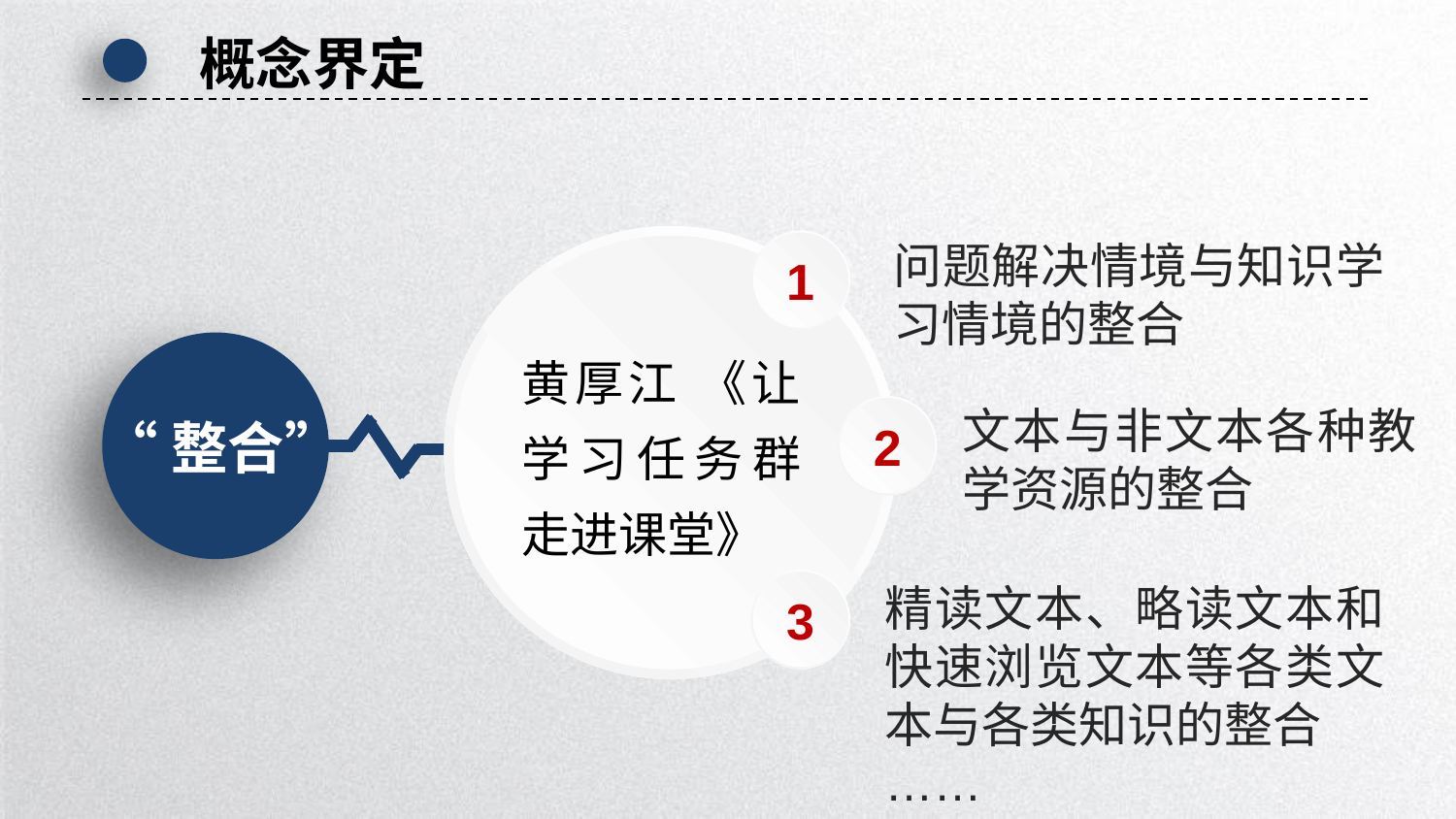

概念界定

1
问题解决情境与知识学习情境的整合

黄厚江 《让学习任务群走进课堂》

2
文本与非文本各种教学资源的整合
“整合”

3
精读文本、略读文本和快速浏览文本等各类文本与各类知识的整合
……